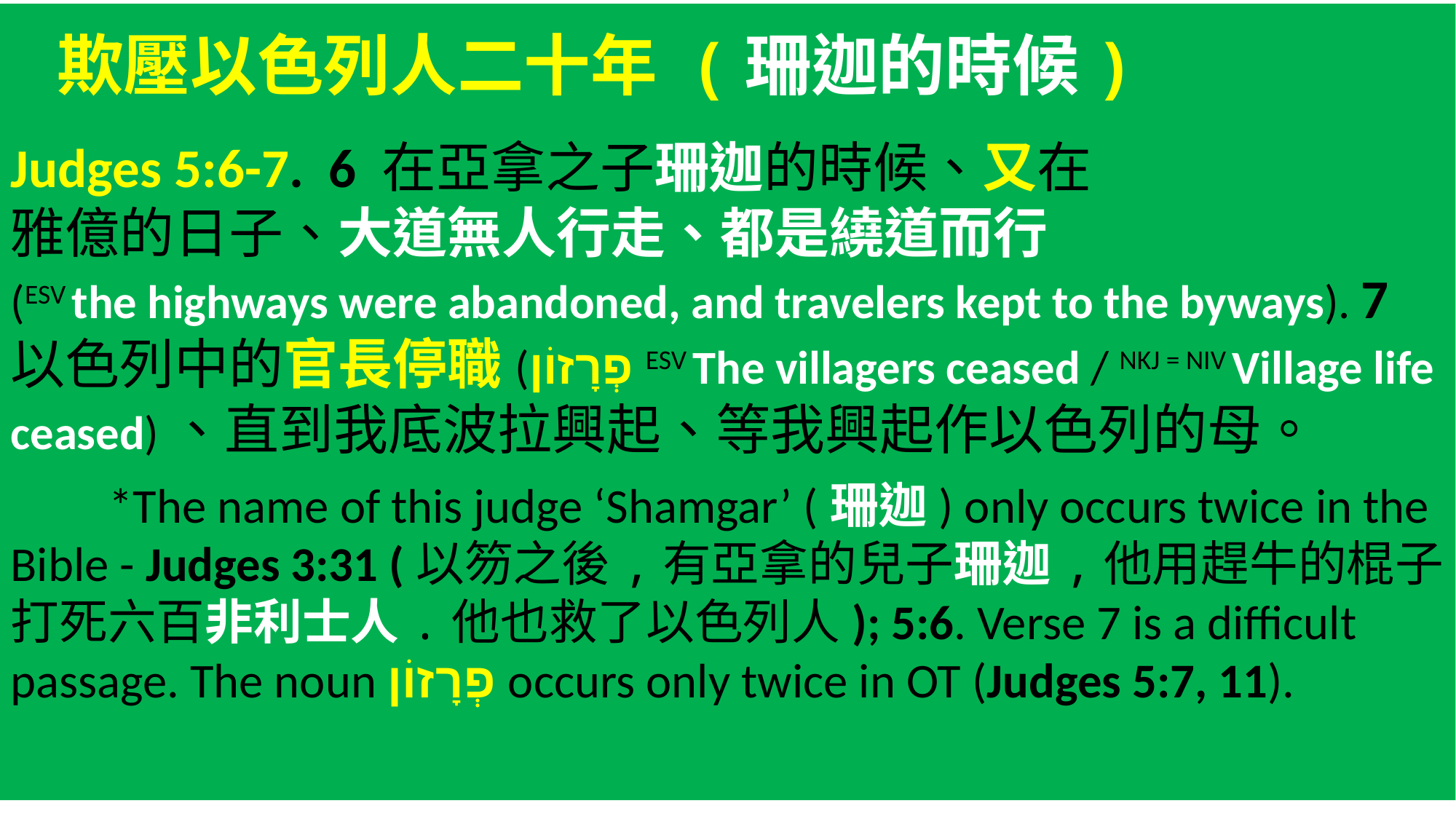

欺壓以色列人二十年 (珊迦的時候)

Judges 5:6-7.  6 在亞拿之子珊迦的時候、又在
雅億的日子、大道無人行走、都是繞道而行
(ESV the highways were abandoned, and travelers kept to the byways). 7 以色列中的官長停職(פְרָזוֹן ESV The villagers ceased / NKJ = NIV Village life ceased)、直到我底波拉興起、等我興起作以色列的母。

         *The name of this judge ‘Shamgar’ (珊迦) only occurs twice in the Bible - Judges 3:31 (以笏之後,有亞拿的兒子珊迦,他用趕牛的棍子打死六百非利士人.他也救了以色列人); 5:6. Verse 7 is a difficult passage. The noun פְרָזוֹן occurs only twice in OT (Judges 5:7, 11).